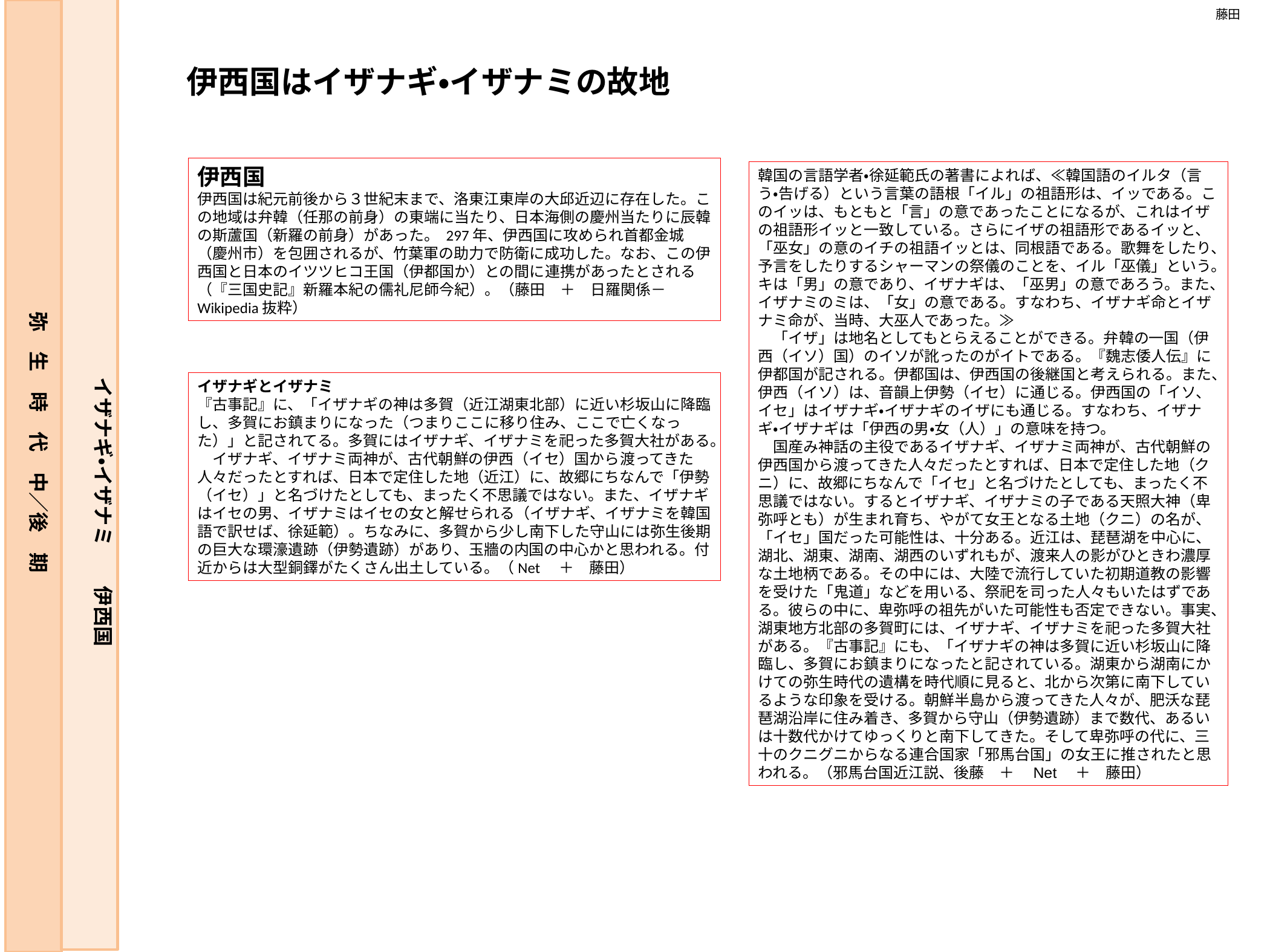

藤田
伊西国はイザナギ・イザナミの故地
伊西国
伊西国は紀元前後から３世紀末まで、洛東江東岸の大邱近辺に存在した。この地域は弁韓（任那の前身）の東端に当たり、日本海側の慶州当たりに辰韓の斯蘆国（新羅の前身）があった。 297年、伊西国に攻められ首都金城（慶州市）を包囲されるが、竹葉軍の助力で防衛に成功した。なお、この伊西国と日本のイツツヒコ王国（伊都国か）との間に連携があったとされる（『三国史記』新羅本紀の儒礼尼師今紀）。（藤田　＋　日羅関係－Wikipedia抜粋）
韓国の言語学者・徐延範氏の著書によれば、≪韓国語のイルタ（言う・告げる）という言葉の語根「イル」の祖語形は、イッである。このイッは、もともと「言」の意であったことになるが、これはイザの祖語形イッと一致している。さらにイザの祖語形であるイッと、「巫女」の意のイチの祖語イッとは、同根語である。歌舞をしたり、予言をしたりするシャーマンの祭儀のことを、イル「巫儀」という。キは「男」の意であり、イザナギは、「巫男」の意であろう。また、イザナミのミは、「女」の意である。すなわち、イザナギ命とイザナミ命が、当時、大巫人であった。≫
　「イザ」は地名としてもとらえることができる。弁韓の一国（伊西（イソ）国）のイソが訛ったのがイトである。『魏志倭人伝』に伊都国が記される。伊都国は、伊西国の後継国と考えられる。また、伊西（イソ）は、音韻上伊勢（イセ）に通じる。伊西国の「イソ、イセ」はイザナギ・イザナギのイザにも通じる。すなわち、イザナギ・イザナギは「伊西の男・女（人）」の意味を持つ。
　国産み神話の主役であるイザナギ、イザナミ両神が、古代朝鮮の伊西国から渡ってきた人々だったとすれば、日本で定住した地（クニ）に、故郷にちなんで「イセ」と名づけたとしても、まったく不思議ではない。するとイザナギ、イザナミの子である天照大神（卑弥呼とも）が生まれ育ち、やがて女王となる土地（クニ）の名が、「イセ」国だった可能性は、十分ある。近江は、琵琶湖を中心に、湖北、湖東、湖南、湖西のいずれもが、渡来人の影がひときわ濃厚な土地柄である。その中には、大陸で流行していた初期道教の影響を受けた「鬼道」などを用いる、祭祀を司った人々もいたはずである。彼らの中に、卑弥呼の祖先がいた可能性も否定できない。事実、湖東地方北部の多賀町には、イザナギ、イザナミを祀った多賀大社がある。『古事記』にも、「イザナギの神は多賀に近い杉坂山に降臨し、多賀にお鎮まりになったと記されている。湖東から湖南にかけての弥生時代の遺構を時代順に見ると、北から次第に南下しているような印象を受ける。朝鮮半島から渡ってきた人々が、肥沃な琵琶湖沿岸に住み着き、多賀から守山（伊勢遺跡）まで数代、あるいは十数代かけてゆっくりと南下してきた。そして卑弥呼の代に、三十のクニグニからなる連合国家「邪馬台国」の女王に推されたと思われる。（邪馬台国近江説、後藤　＋　Net　＋　藤田）
弥　生　時　代　中／後　期
イザナギ・イザナミ　　伊西国
イザナギとイザナミ
『古事記』に、「イザナギの神は多賀（近江湖東北部）に近い杉坂山に降臨し、多賀にお鎮まりになった（つまりここに移り住み、ここで亡くなった）」と記されてる。多賀にはイザナギ、イザナミを祀った多賀大社がある。
　イザナギ、イザナミ両神が、古代朝鮮の伊西（イセ）国から渡ってきた人々だったとすれば、日本で定住した地（近江）に、故郷にちなんで「伊勢（イセ）」と名づけたとしても、まったく不思議ではない。また、イザナギはイセの男、イザナミはイセの女と解せられる（イザナギ、イザナミを韓国語で訳せば、徐延範）。ちなみに、多賀から少し南下した守山には弥生後期の巨大な環濠遺跡（伊勢遺跡）があり、玉牆の内国の中心かと思われる。付近からは大型銅鐸がたくさん出土している。（Net　＋　藤田）